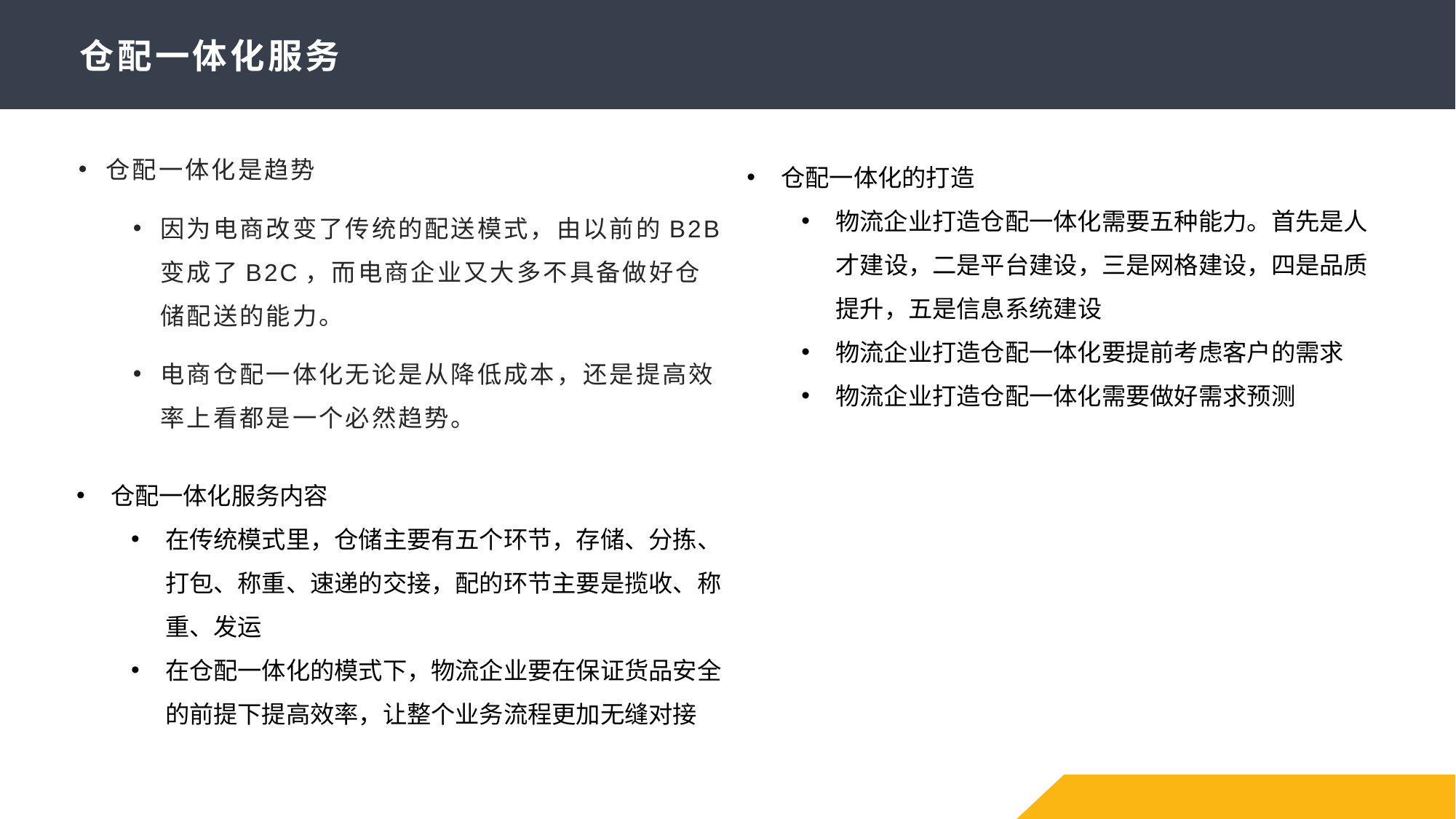

# 仓配一体化服务
仓配一体化是趋势
因为电商改变了传统的配送模式，由以前的B2B变成了B2C，而电商企业又大多不具备做好仓储配送的能力。
电商仓配一体化无论是从降低成本，还是提高效率上看都是一个必然趋势。
仓配一体化的打造
物流企业打造仓配一体化需要五种能力。首先是人才建设，二是平台建设，三是网格建设，四是品质提升，五是信息系统建设
物流企业打造仓配一体化要提前考虑客户的需求
物流企业打造仓配一体化需要做好需求预测
仓配一体化服务内容
在传统模式里，仓储主要有五个环节，存储、分拣、打包、称重、速递的交接，配的环节主要是揽收、称重、发运
在仓配一体化的模式下，物流企业要在保证货品安全的前提下提高效率，让整个业务流程更加无缝对接